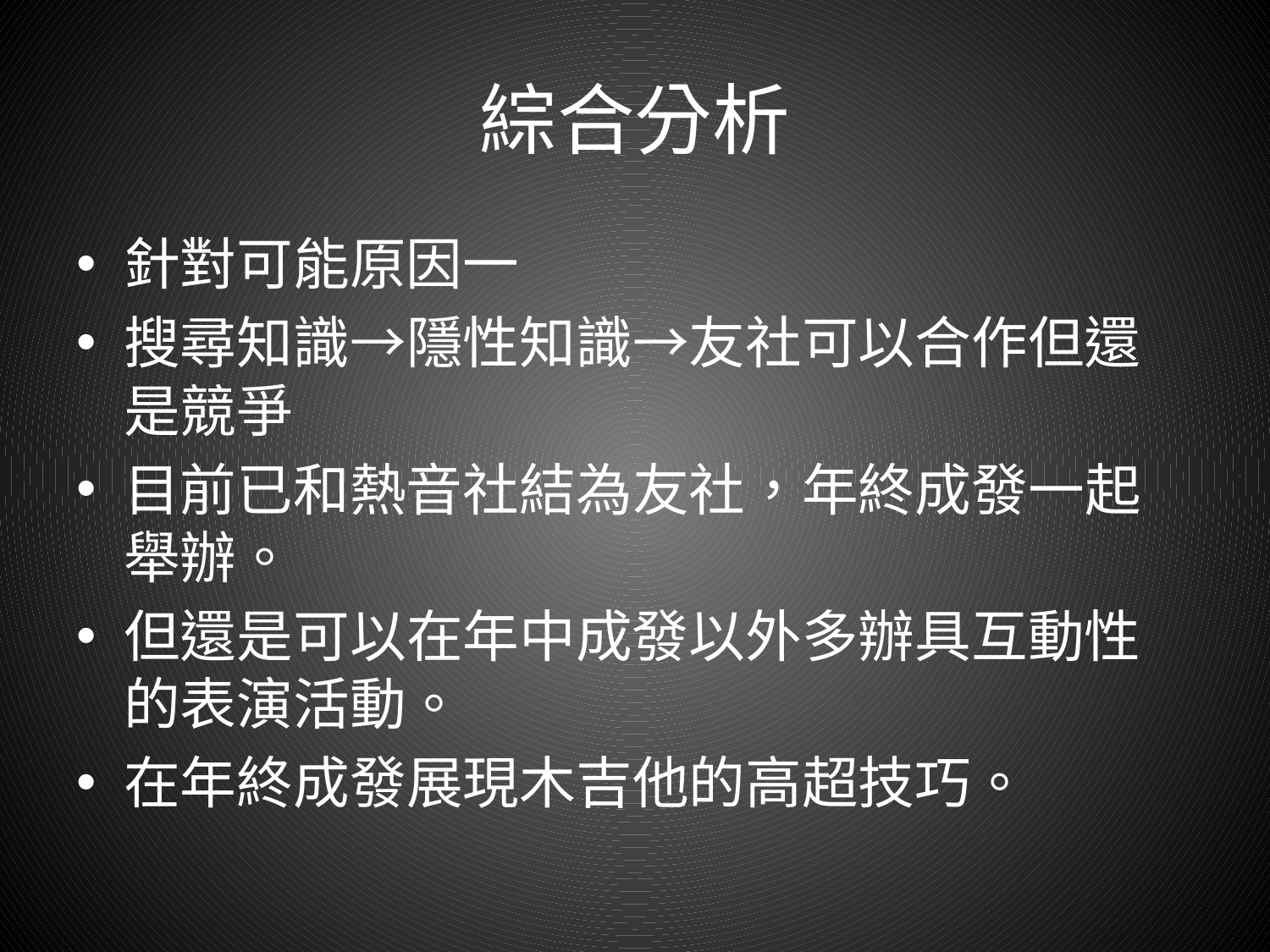

# 綜合分析
針對可能原因一
搜尋知識→隱性知識→友社可以合作但還是競爭
目前已和熱音社結為友社，年終成發一起舉辦。
但還是可以在年中成發以外多辦具互動性的表演活動。
在年終成發展現木吉他的高超技巧。